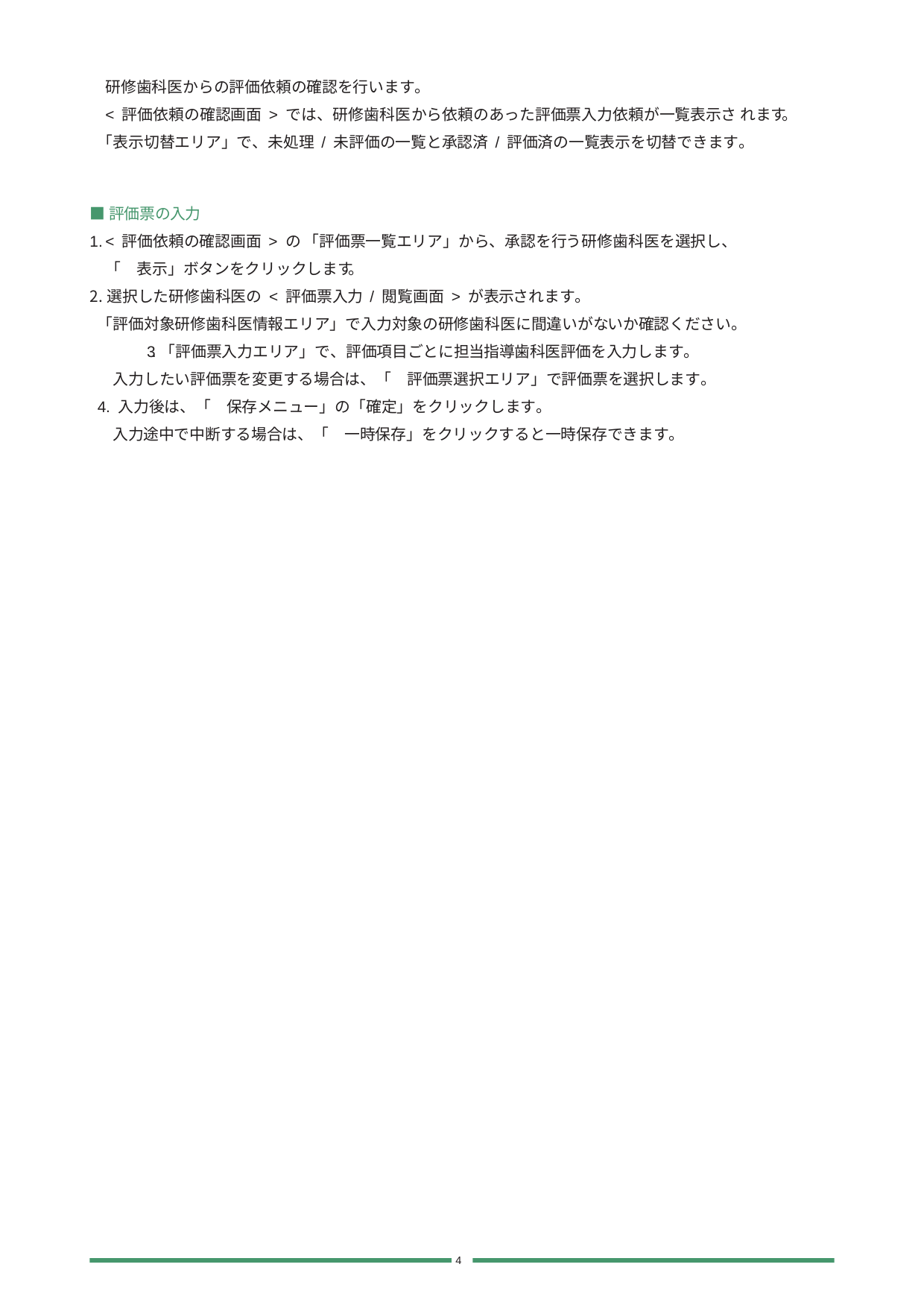

研修歯科医からの評価依頼の確認を行います。
< 評価依頼の確認画面 > では、研修歯科医から依頼のあった評価票入力依頼が一覧表示さ れます。
「表示切替エリア」で、未処理 / 未評価の一覧と承認済/ 評価済の一覧表示を切替できます。

■評価票の入力
< 評価依頼の確認画面 > の「評価票一覧エリア」から、承認を行う研修歯科医を選択し、
「　表示」ボタンをクリックします。
選択した研修歯科医の < 評価票入力/ 閲覧画面> が表示されます。
「評価対象研修歯科医情報エリア」で入力対象の研修歯科医に間違いがないか確認ください。  　　　3.「評価票入力エリア」で、評価項目ごとに担当指導歯科医評価を入力します。
入力したい評価票を変更する場合は、「　評価票選択エリア」で評価票を選択します。
4. 入力後は、「　保存メニュー」の「確定」をクリックします。
入力途中で中断する場合は、「　一時保存」をクリックすると一時保存できます。
4